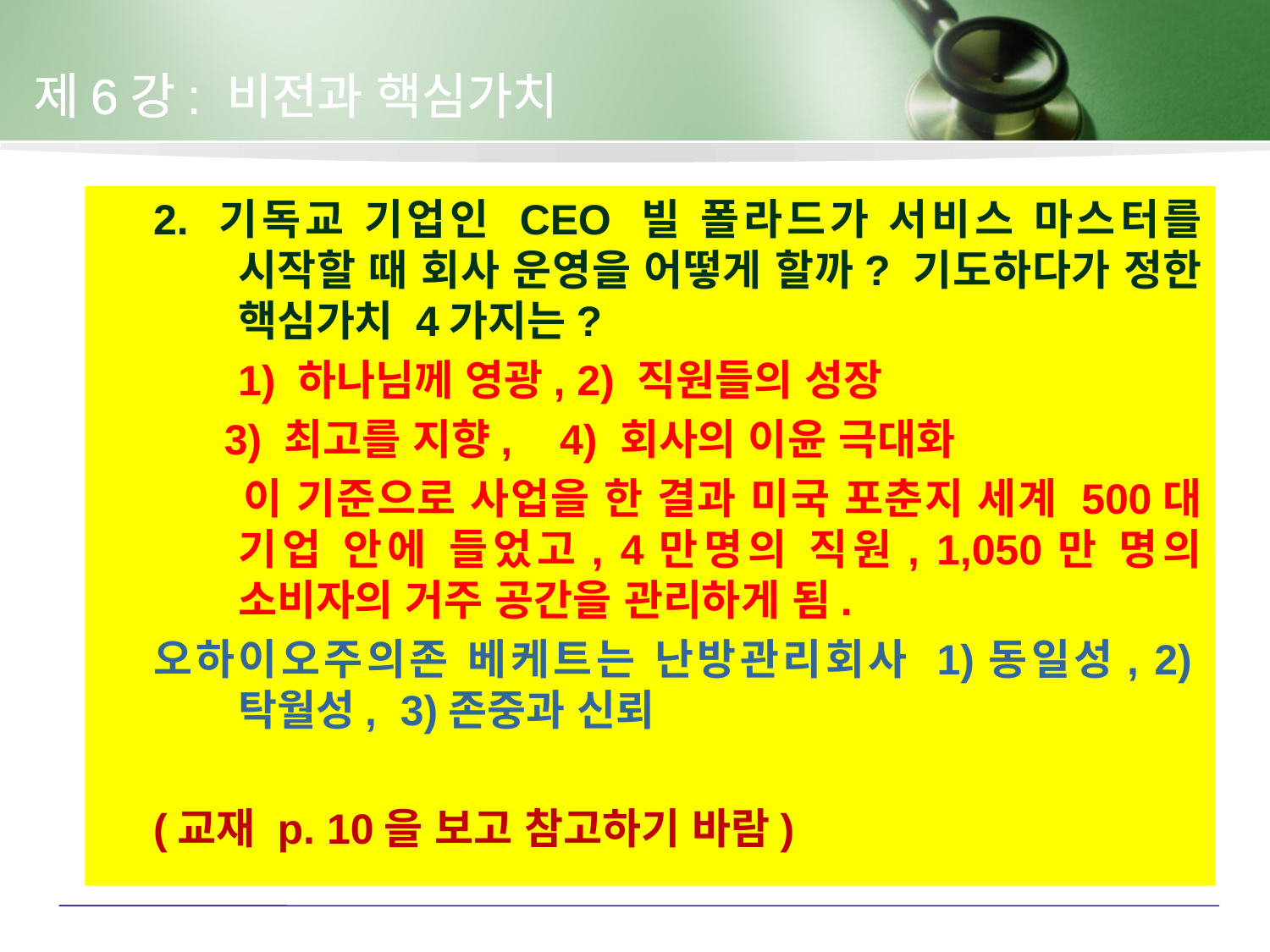

제6강: 비전과 핵심가치
2. 기독교 기업인 CEO 빌 폴라드가 서비스 마스터를 시작할 때 회사 운영을 어떻게 할까? 기도하다가 정한 핵심가치 4가지는?
	1) 하나님께 영광, 2) 직원들의 성장
      3) 최고를 지향,    4) 회사의 이윤 극대화
      이 기준으로 사업을 한 결과 미국 포춘지 세계 500대 기업 안에 들었고, 4만명의 직원, 1,050만 명의 소비자의 거주 공간을 관리하게 됨.
오하이오주의존 베케트는 난방관리회사 1)동일성, 2)탁월성,  3)존중과 신뢰

(교재 p. 10을 보고 참고하기 바람)